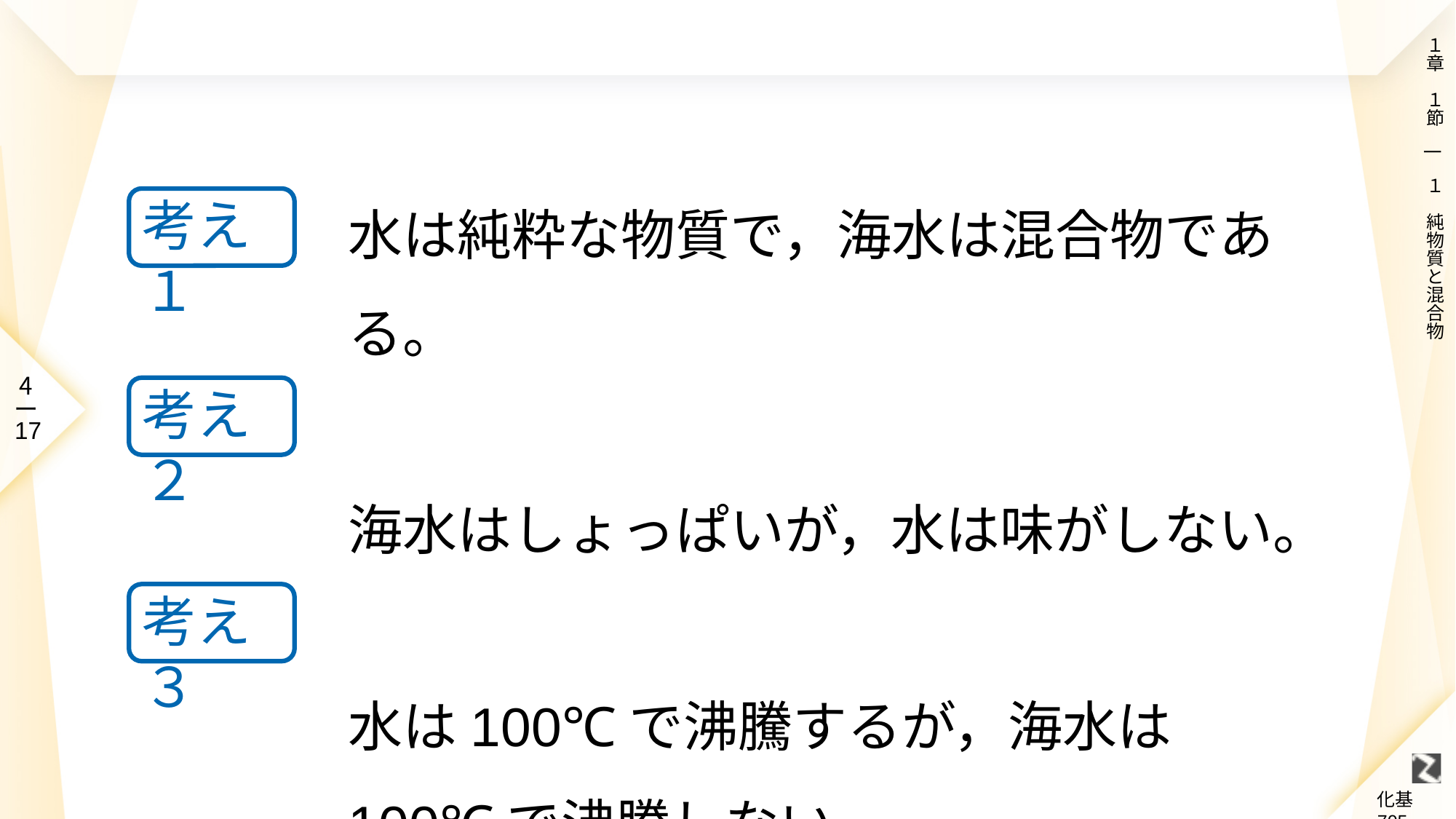

１章　１節　|　１　純物質と混合物
水は純粋な物質で，海水は混合物である。

海水はしょっぱいが，水は味がしない。

水は100℃で沸騰するが，海水は100℃で沸騰しない。
考え１

考え２

考え３